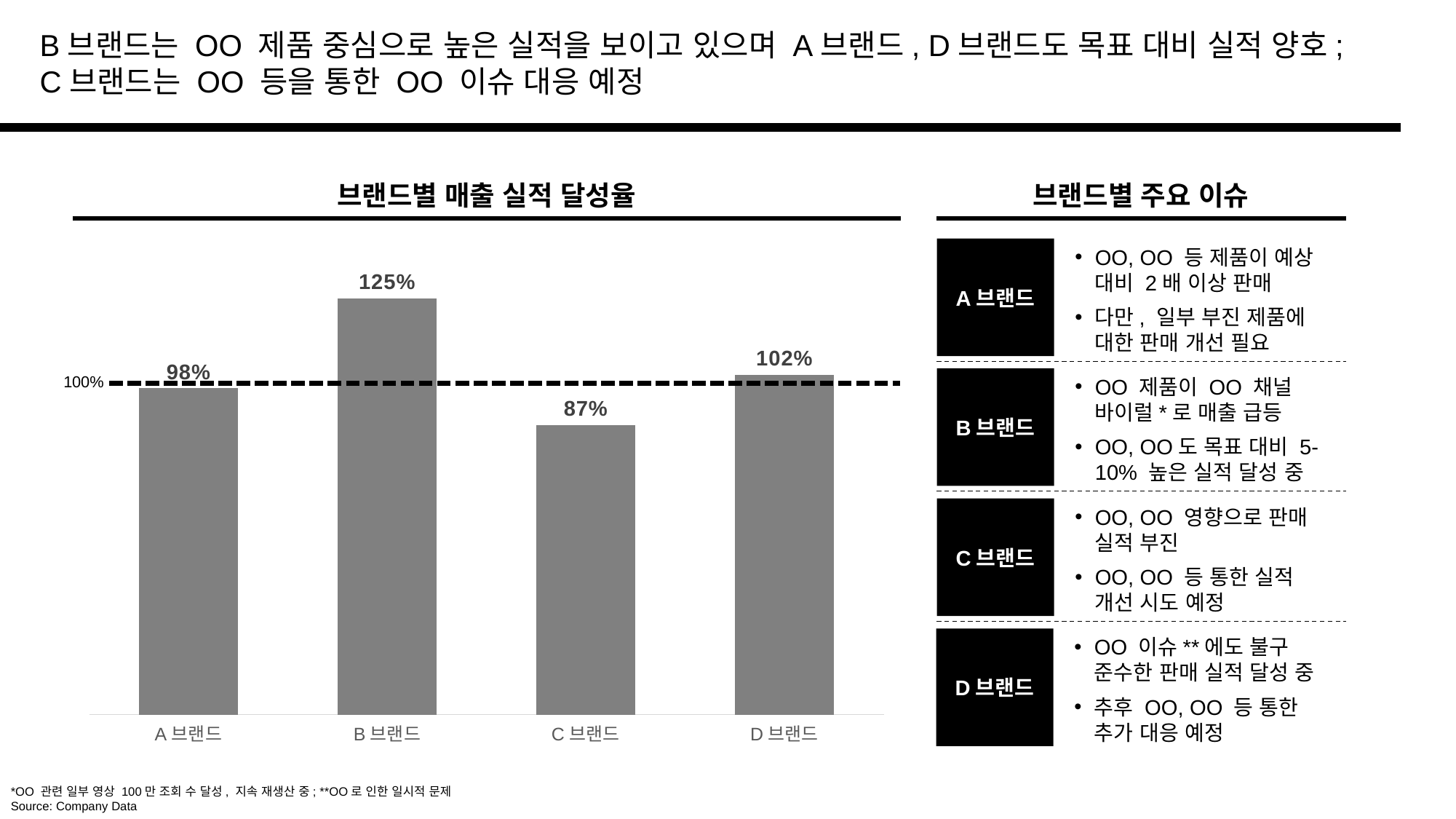

B브랜드는 OO 제품 중심으로 높은 실적을 보이고 있으며 A브랜드, D브랜드도 목표 대비 실적 양호;
C브랜드는 OO 등을 통한 OO 이슈 대응 예정
브랜드별 매출 실적 달성율
브랜드별 주요 이슈

### Chart

| Category | 달성율 |
|---|---|
| A브랜드 | 0.98 |
| B브랜드 | 1.25 |
| C브랜드 | 0.87 |
| D브랜드 | 1.02 |
A브랜드
OO, OO 등 제품이 예상 대비 2배 이상 판매
다만, 일부 부진 제품에 대한 판매 개선 필요
100%
B브랜드
OO 제품이 OO 채널 바이럴*로 매출 급등
OO, OO도 목표 대비 5-10% 높은 실적 달성 중
C브랜드
OO, OO 영향으로 판매 실적 부진
OO, OO 등 통한 실적 개선 시도 예정
D브랜드
OO 이슈**에도 불구 준수한 판매 실적 달성 중
추후 OO, OO 등 통한 추가 대응 예정
*OO 관련 일부 영상 100만 조회 수 달성, 지속 재생산 중; **OO로 인한 일시적 문제
Source: Company Data